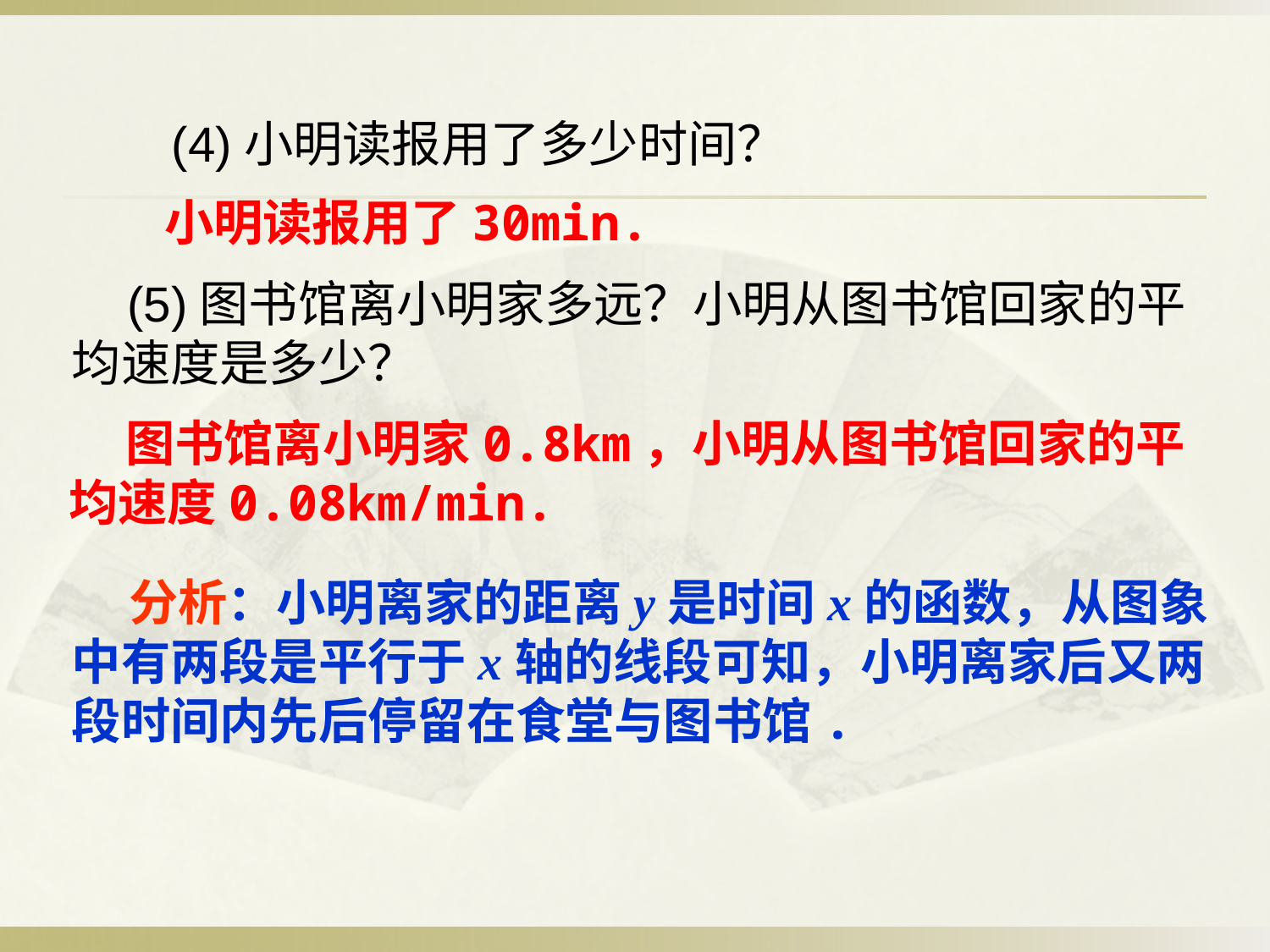

(4)小明读报用了多少时间？
小明读报用了30min.
    (5)图书馆离小明家多远？小明从图书馆回家的平均速度是多少？
    图书馆离小明家0.8km，小明从图书馆回家的平均速度0.08km/min.
    分析：小明离家的距离y是时间x的函数，从图象中有两段是平行于x轴的线段可知，小明离家后又两段时间内先后停留在食堂与图书馆.